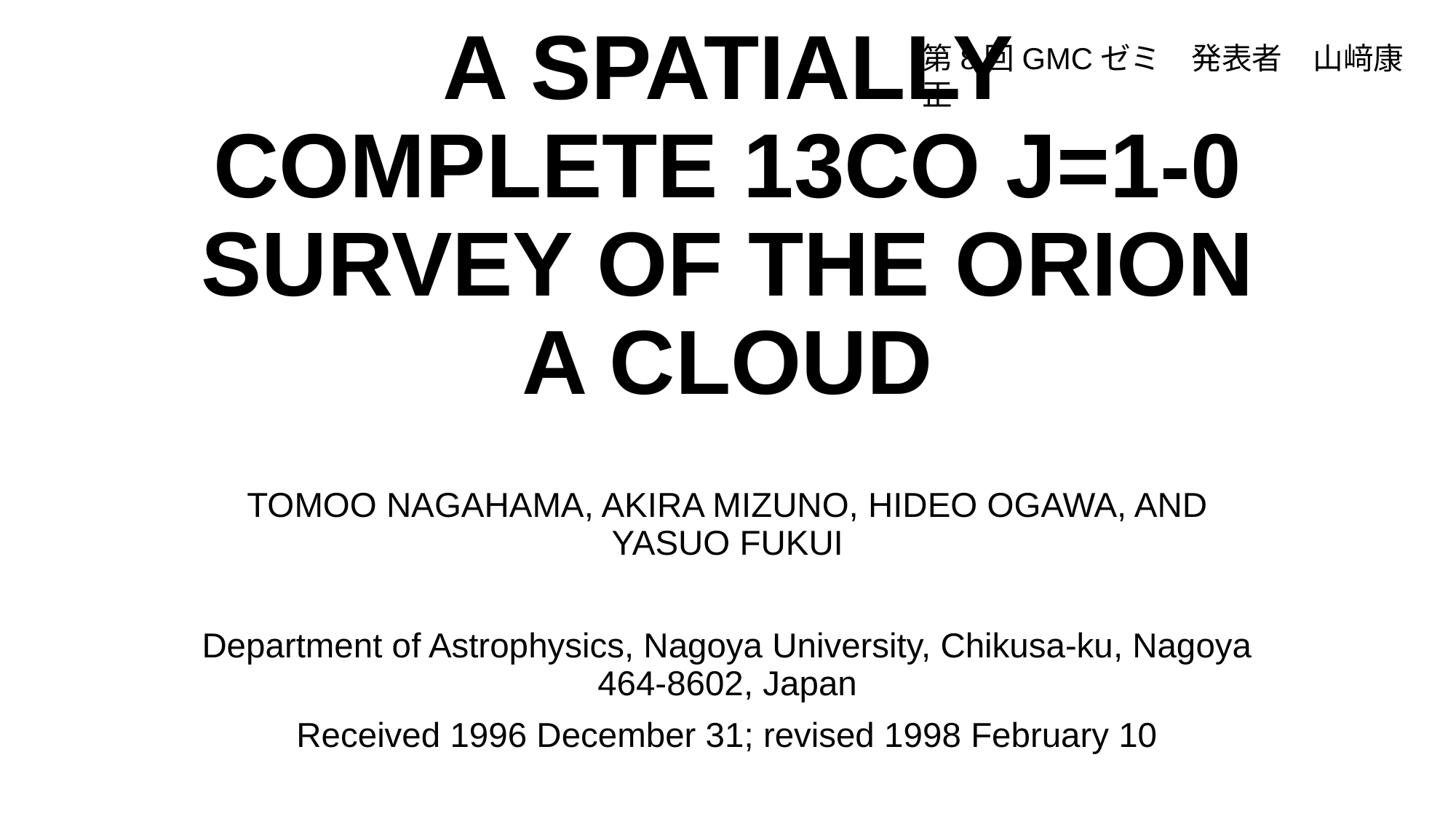

第8回GMCゼミ　発表者　山﨑康正
# A SPATIALLY COMPLETE 13CO J=1-0 SURVEY OF THE ORION A CLOUD
TOMOO NAGAHAMA, AKIRA MIZUNO, HIDEO OGAWA, AND YASUO FUKUI

Department of Astrophysics, Nagoya University, Chikusa-ku, Nagoya 464-8602, Japan
Received 1996 December 31; revised 1998 February 10